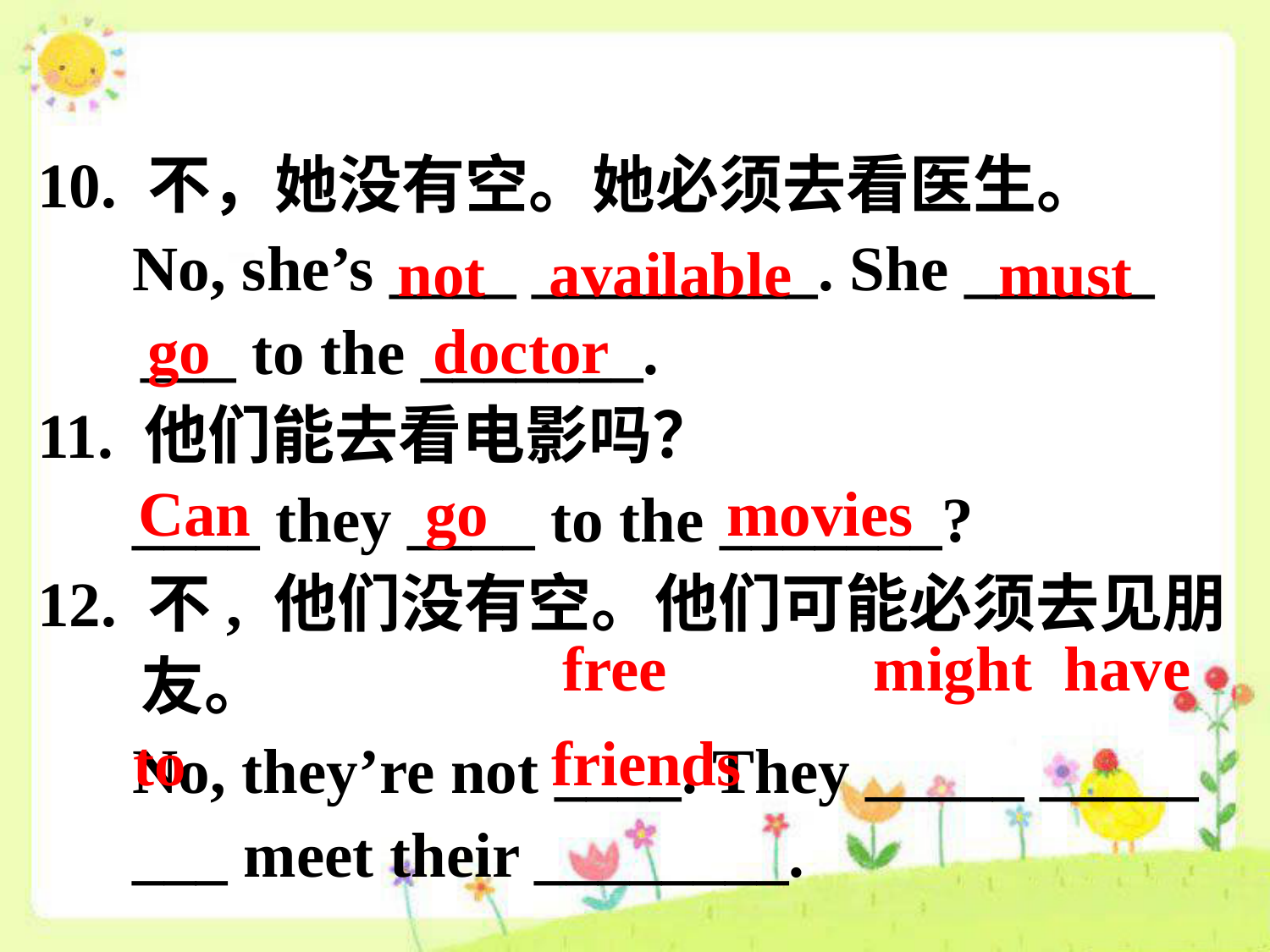

10. 不，她没有空。她必须去看医生。
      No, she’s ____ _________. She ______ ___ to the _______.
11. 他们能去看电影吗？
      ____ they ____ to the _______?
12. 不, 他们没有空。他们可能必须去见朋友。
      No, they’re not ____. They _____ _____
      ___ meet their ________.
not    available             must
go              doctor
 Can           go               movies
free             might  have
 to                       friends